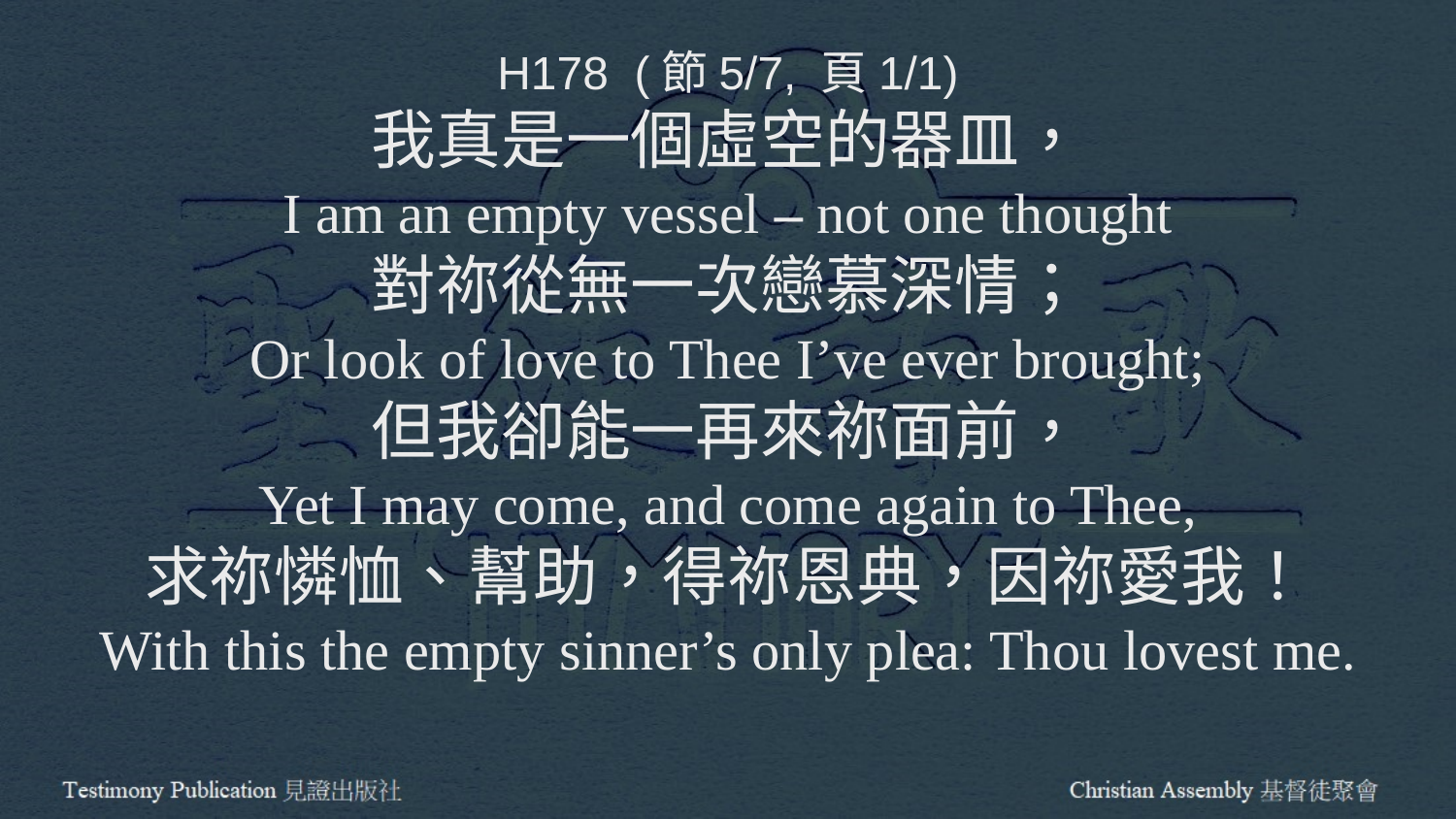

H178  (節5/7, 頁1/1)
我真是一個虛空的器皿，
I am an empty vessel – not one thought
對祢從無一次戀慕深情；
Or look of love to Thee I’ve ever brought;
但我卻能一再來祢面前，
Yet I may come, and come again to Thee,
求祢憐恤、幫助，得祢恩典，因祢愛我！
With this the empty sinner’s only plea: Thou lovest me.